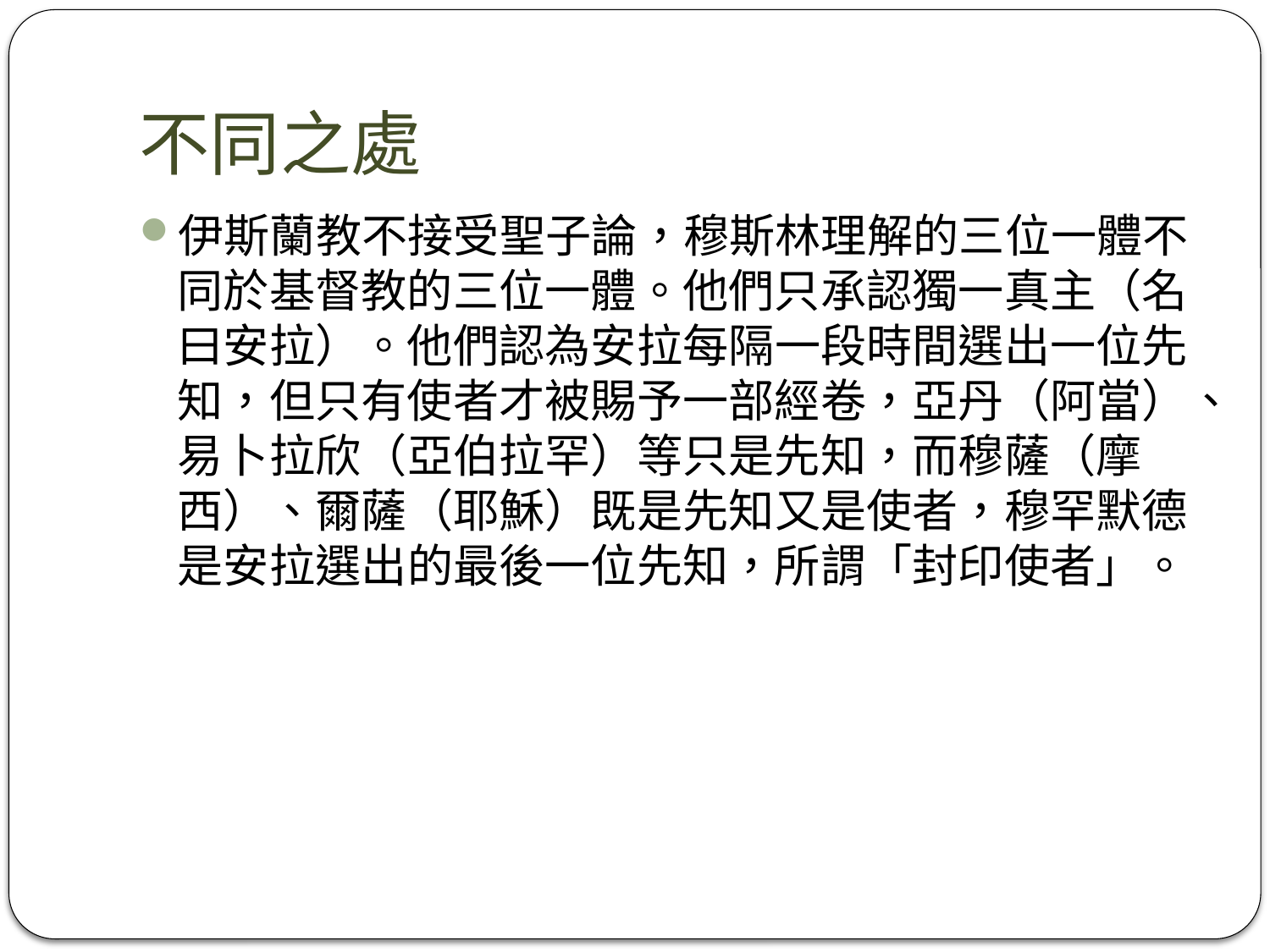

# 不同之處
伊斯蘭教不接受聖子論，穆斯林理解的三位一體不同於基督教的三位一體。他們只承認獨一真主（名曰安拉）。他們認為安拉每隔一段時間選出一位先知，但只有使者才被賜予一部經卷，亞丹（阿當）、易卜拉欣（亞伯拉罕）等只是先知，而穆薩（摩西）、爾薩（耶穌）既是先知又是使者，穆罕默德是安拉選出的最後一位先知，所謂「封印使者」。